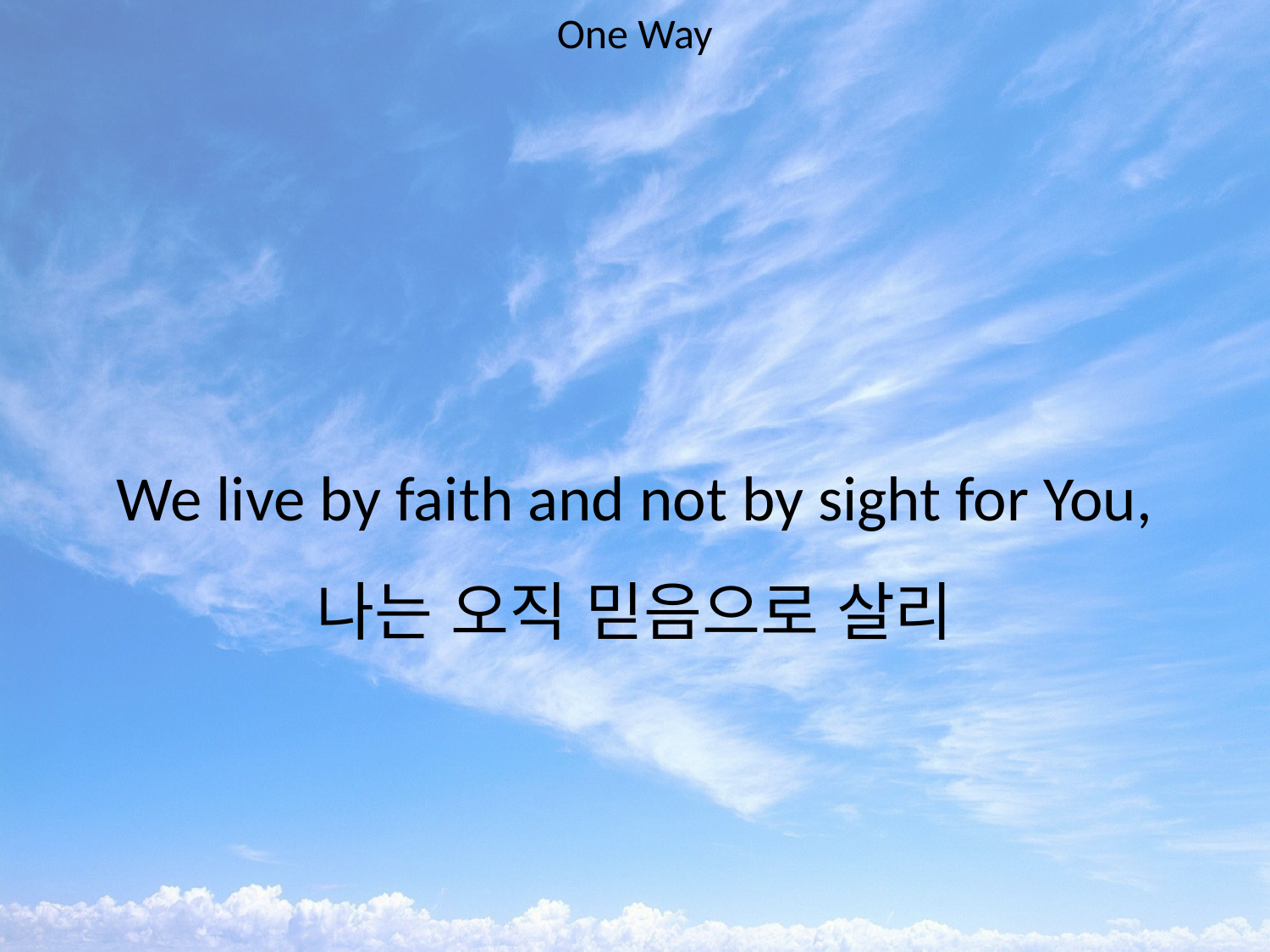

One Way
#
We live by faith and not by sight for You,
나는 오직 믿음으로 살리